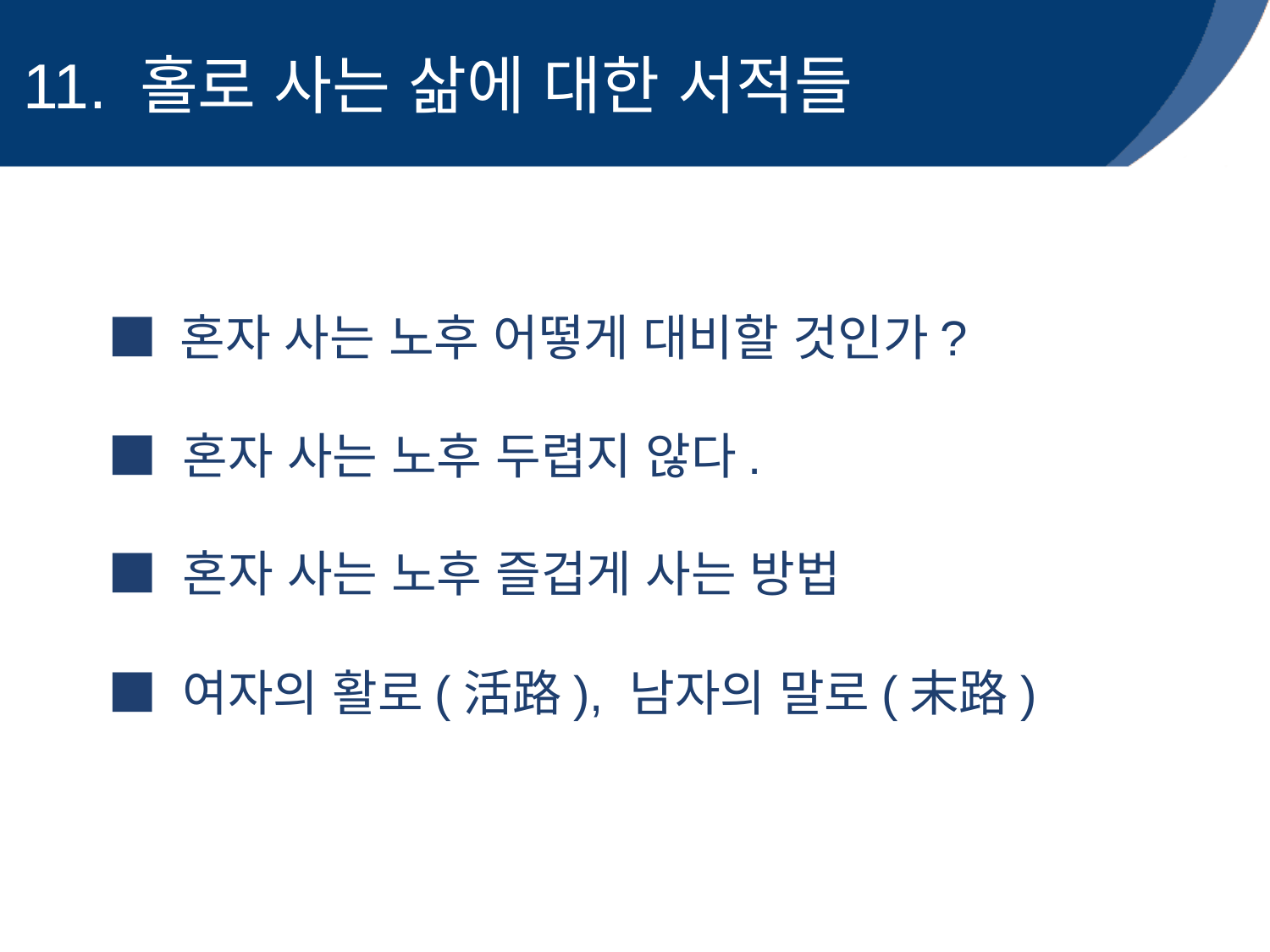

11. 홀로 사는 삶에 대한 서적들
■ 혼자 사는 노후 어떻게 대비할 것인가?
■ 혼자 사는 노후 두렵지 않다.
■ 혼자 사는 노후 즐겁게 사는 방법
■ 여자의 활로(活路), 남자의 말로(末路)